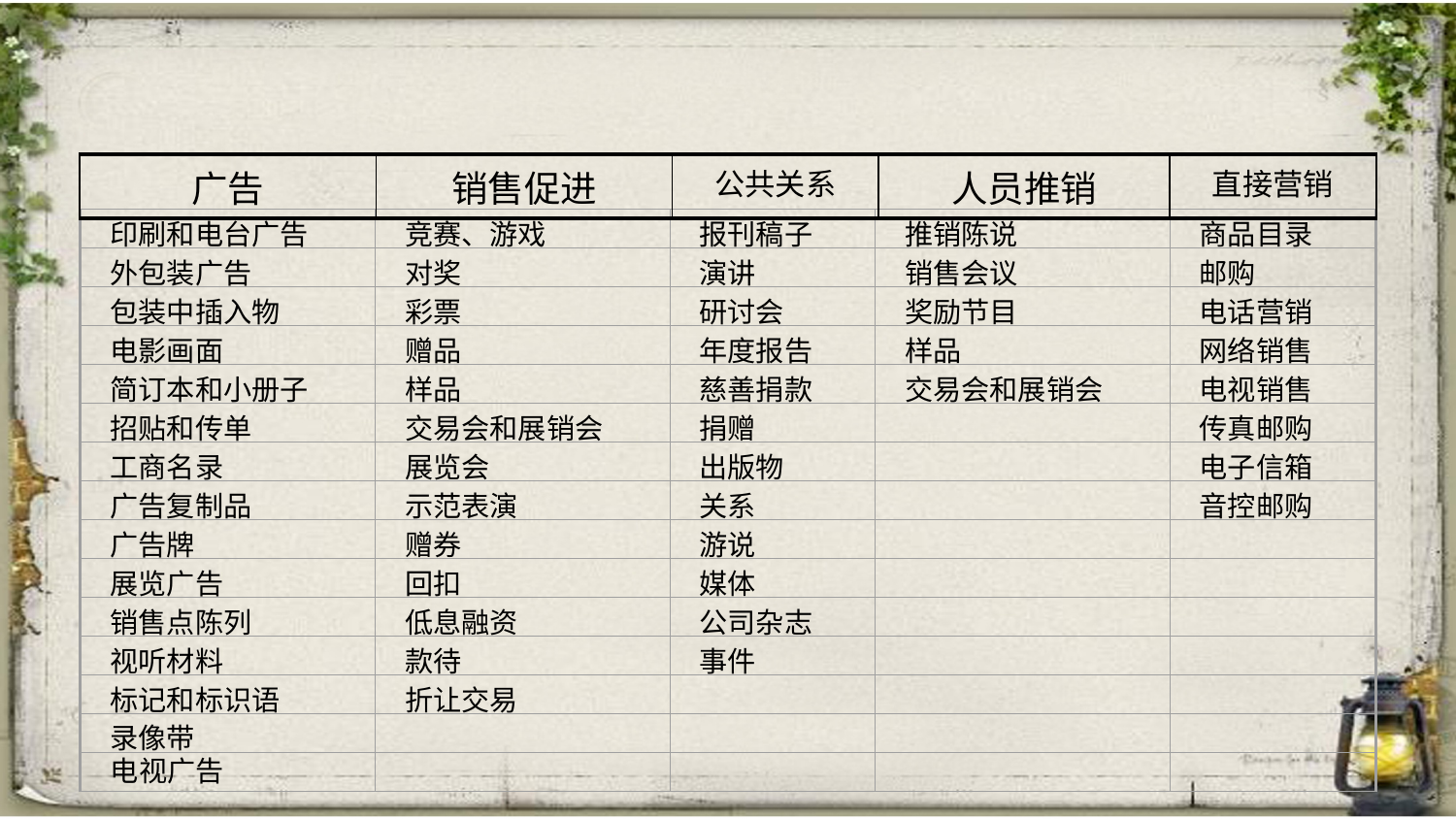

| 广告 | 销售促进 | 公共关系 | 人员推销 | 直接营销 |
| --- | --- | --- | --- | --- |

印刷和电台广告

竞赛、游戏

报刊稿子

推销陈说

商品目录

外包装广告

对奖

演讲

销售会议

邮购

包装中插入物

彩票

研讨会

奖励节目

电话营销

电影画面

赠品

年度报告

样品

网络销售

简订本和小册子

样品

慈善捐款

交易会和展销会

电视销售

招贴和传单

交易会和展销会

捐赠

传真邮购

工商名录

展览会

出版物

电子信箱

广告复制品

示范表演

关系

音控邮购

广告牌

赠券

游说

展览广告

回扣

媒体

销售点陈列

低息融资

公司杂志

视听材料

款待

事件

标记和标识语

折让交易

录像带

电视广告